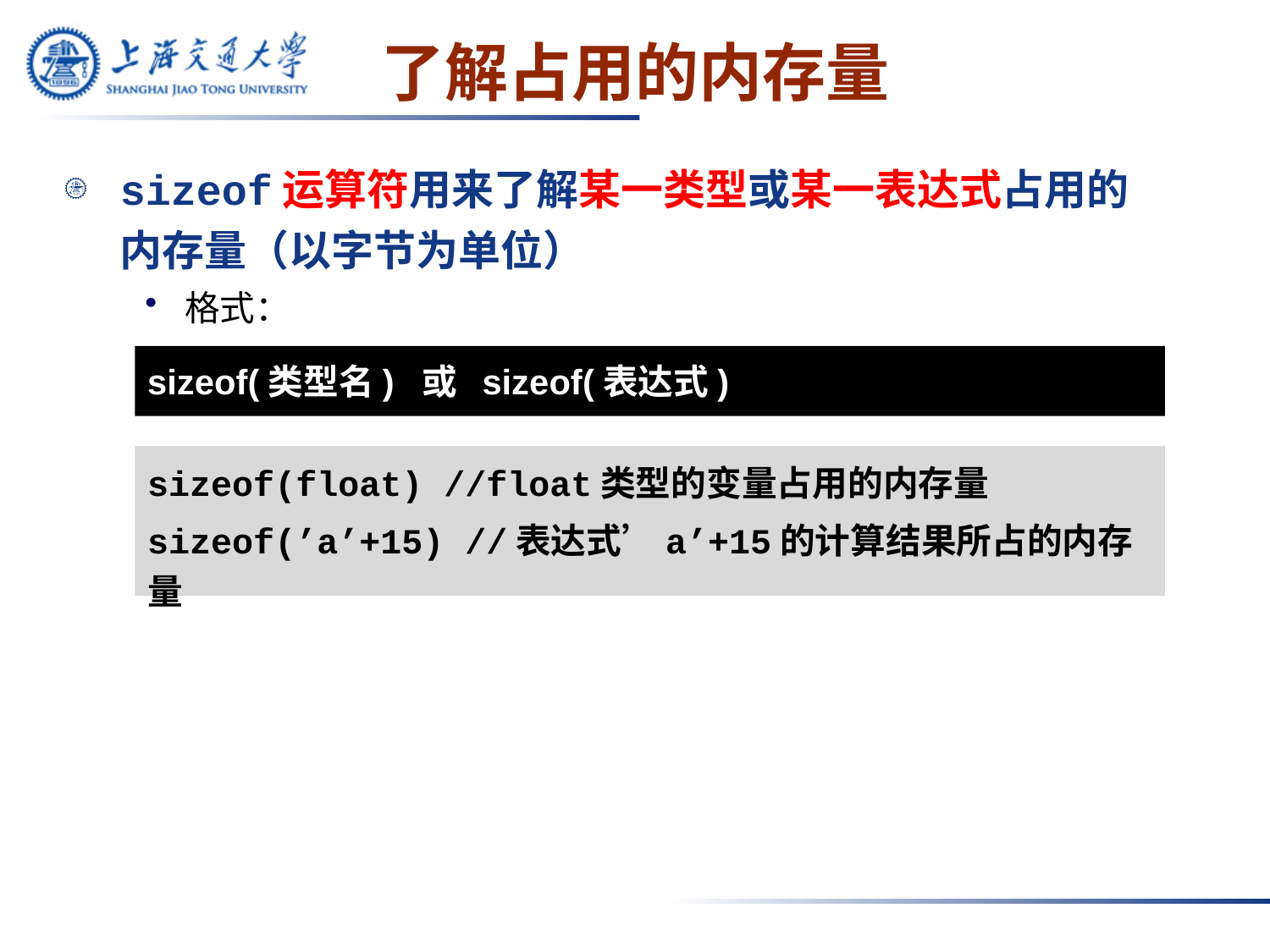

# 了解占用的内存量
sizeof运算符用来了解某一类型或某一表达式占用的内存量（以字节为单位）
格式：

sizeof(类型名)  或  sizeof(表达式)
sizeof(float) //float类型的变量占用的内存量
sizeof(’a’+15) //表达式’a’+15的计算结果所占的内存量